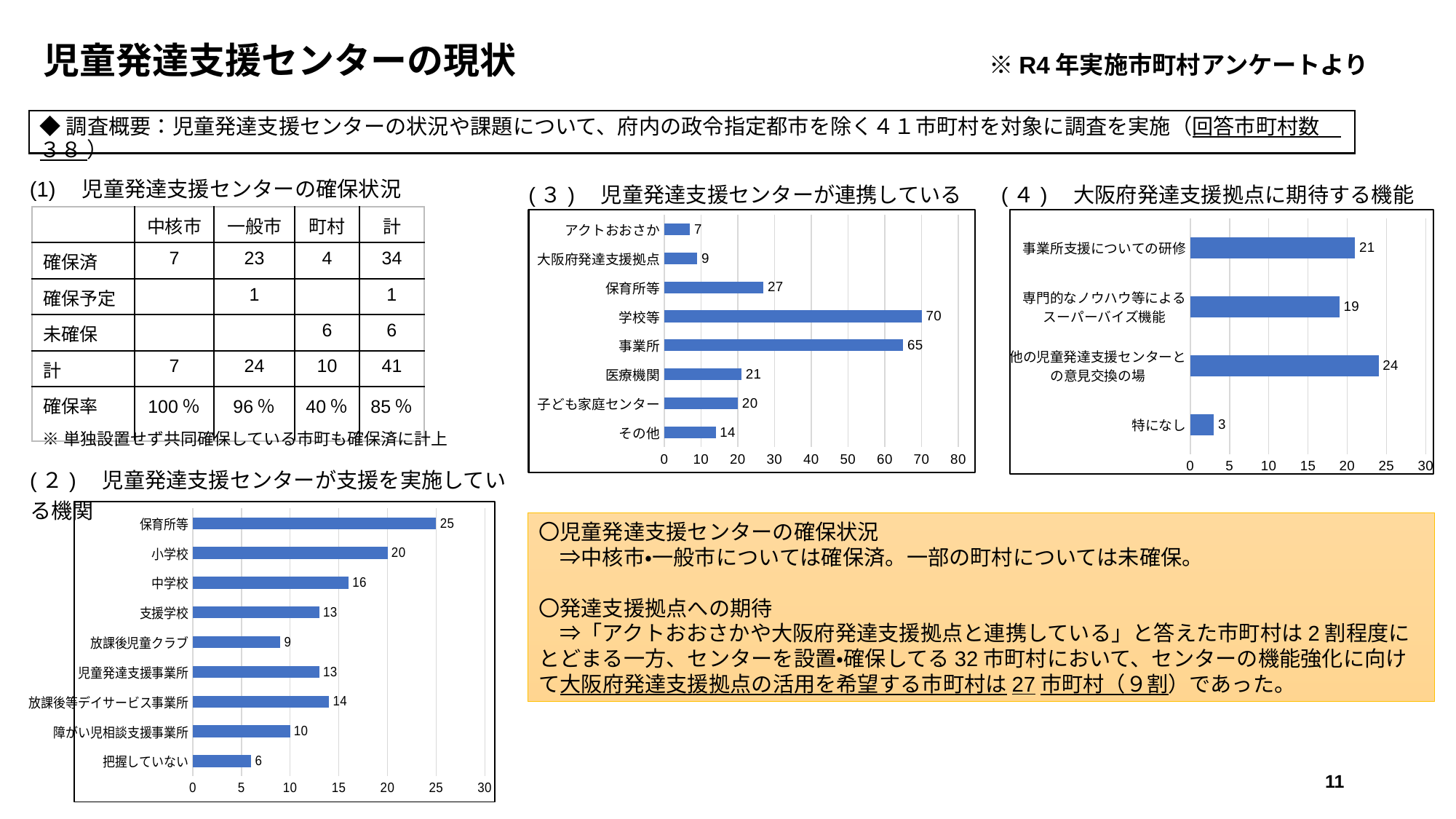

# 児童発達支援センターの現状　　　　　　　　　　　　　※R4年実施市町村アンケートより
◆調査概要：児童発達支援センターの状況や課題について、府内の政令指定都市を除く４１市町村を対象に調査を実施（回答市町村数　３８ ）

(1)　児童発達支援センターの確保状況
| (３)　児童発達支援センターが連携している機関等 |
| --- |
| (４)　大阪府発達支援拠点に期待する機能 |
| --- |
|  | 中核市 | 一般市 | 町村 | 計 |
| --- | --- | --- | --- | --- |
| 確保済 | 7 | 23 | 4 | 34 |
| 確保予定 |  | 1 |  | 1 |
| 未確保 |  |  | 6 | 6 |
| 計 | 7 | 24 | 10 | 41 |
| 確保率 | 100％ | 96％ | 40％ | 85％ |

### Chart

| Category | 件数 |
|---|---|
| その他 | 14.0 |
| 子ども家庭センター | 20.0 |
| 医療機関 | 21.0 |
| 事業所 | 65.0 |
| 学校等 | 70.0 |
| 保育所等 | 27.0 |
| 大阪府発達支援拠点 | 9.0 |
| アクトおおさか | 7.0 |

### Chart

| Category |  |
|---|---|
| 特になし | 3.0 |
| 他の児童発達支援センターとの意見交換の場 | 24.0 |
| 専門的なノウハウ等によるスーパーバイズ機能 | 19.0 |
| 事業所支援についての研修 | 21.0 |
※単独設置せず共同確保している市町も確保済に計上
| (２)　児童発達支援センターが支援を実施している機関 |
| --- |

### Chart

| Category |  |
|---|---|
| 把握していない | 6.0 |
| 障がい児相談支援事業所 | 10.0 |
| 放課後等デイサービス事業所 | 14.0 |
| 児童発達支援事業所 | 13.0 |
| 放課後児童クラブ | 9.0 |
| 支援学校 | 13.0 |
| 中学校 | 16.0 |
| 小学校 | 20.0 |
| 保育所等 | 25.0 |
〇児童発達支援センターの確保状況
　⇒中核市・一般市については確保済。一部の町村については未確保。

〇発達支援拠点への期待
　⇒「アクトおおさかや大阪府発達支援拠点と連携している」と答えた市町村は2割程度にとどまる一方、センターを設置・確保してる32市町村において、センターの機能強化に向けて大阪府発達支援拠点の活用を希望する市町村は27市町村（９割）であった。
11